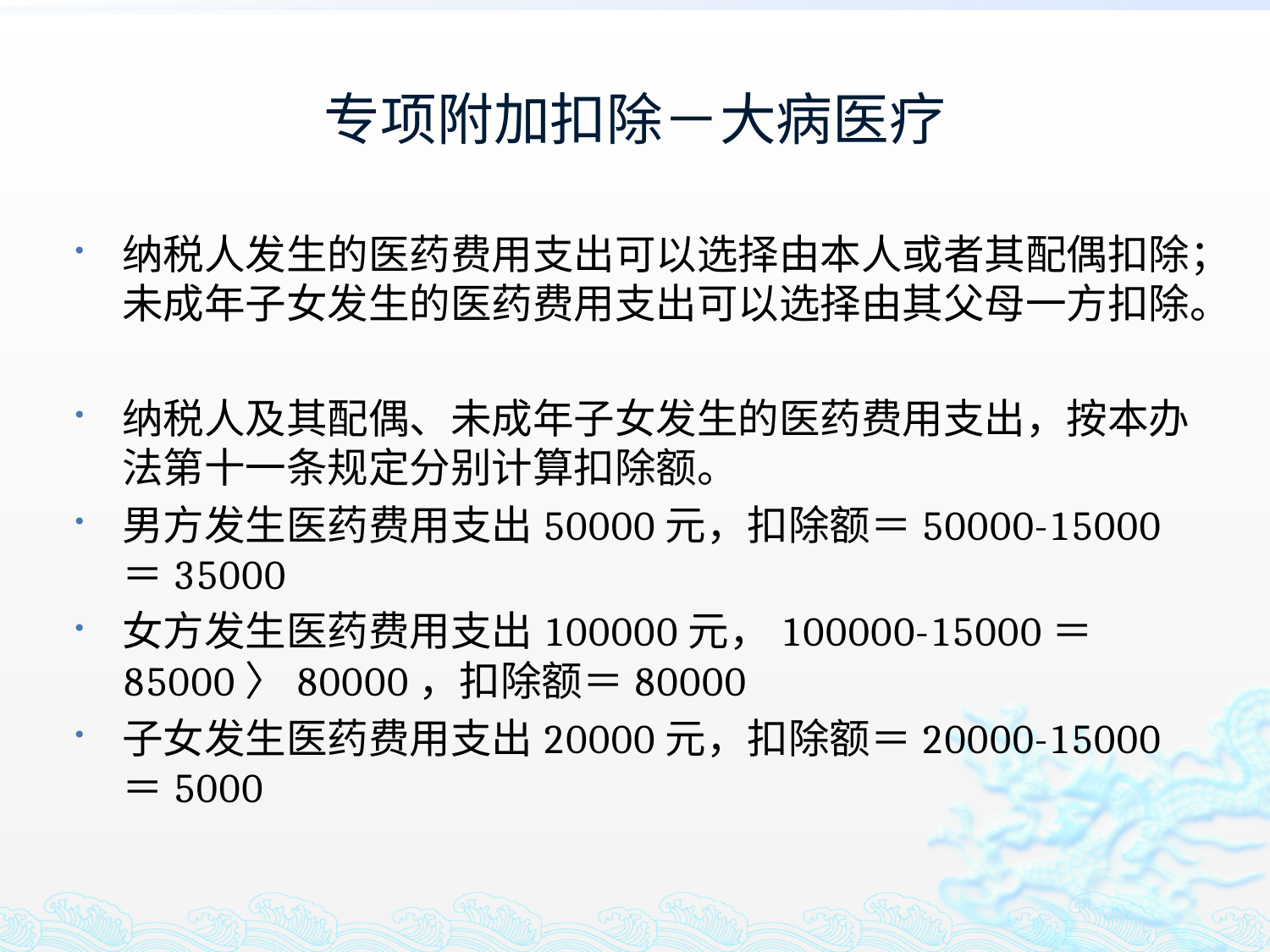

# 专项附加扣除－大病医疗
纳税人发生的医药费用支出可以选择由本人或者其配偶扣除；未成年子女发生的医药费用支出可以选择由其父母一方扣除。

纳税人及其配偶、未成年子女发生的医药费用支出，按本办法第十一条规定分别计算扣除额。
男方发生医药费用支出50000元，扣除额＝50000-15000＝35000
女方发生医药费用支出100000元，100000-15000＝85000〉80000，扣除额＝80000
子女发生医药费用支出20000元，扣除额＝20000-15000＝5000